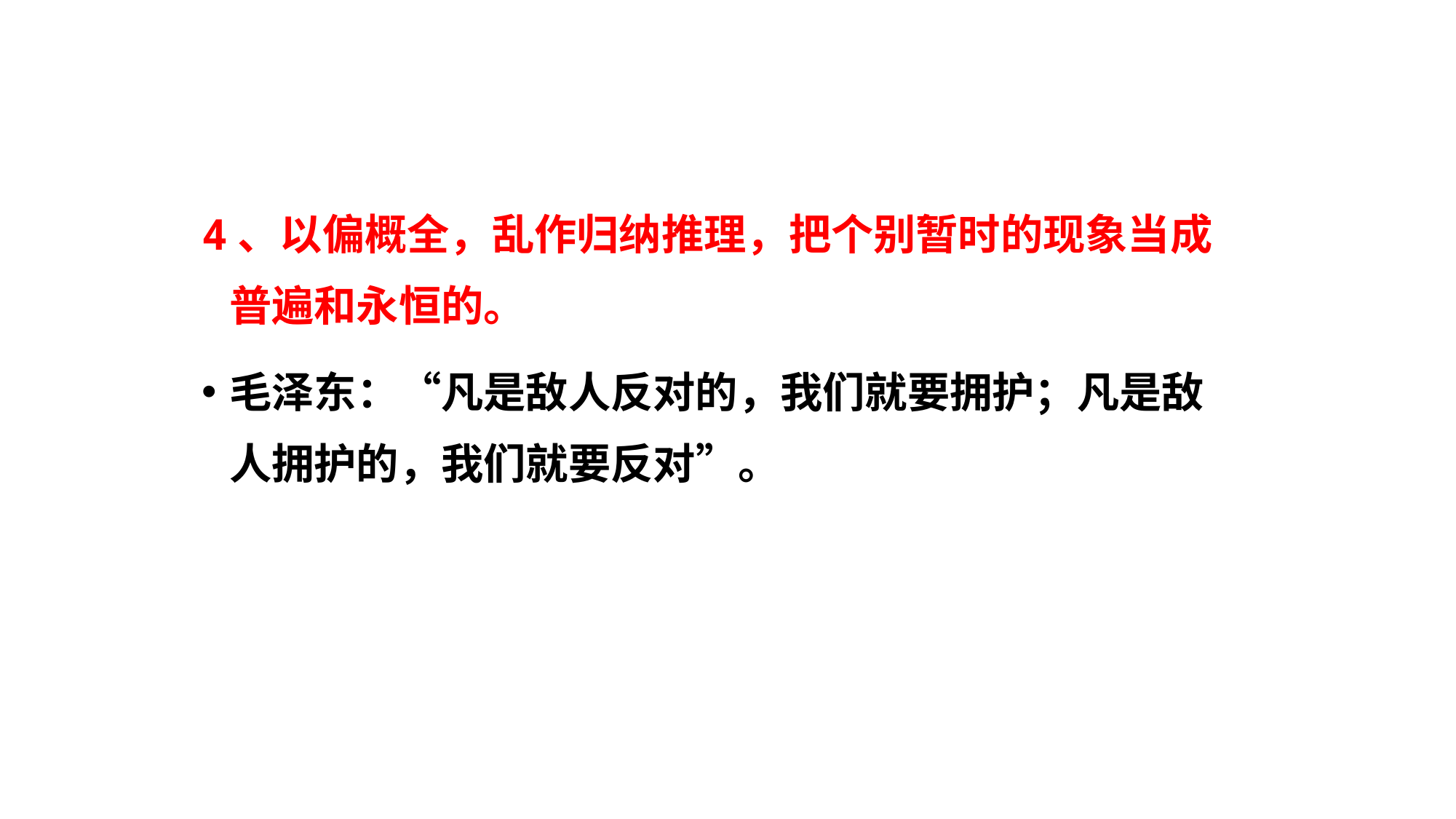

4、以偏概全，乱作归纳推理，把个别暂时的现象当成普遍和永恒的。
毛泽东：“凡是敌人反对的，我们就要拥护；凡是敌人拥护的，我们就要反对”。